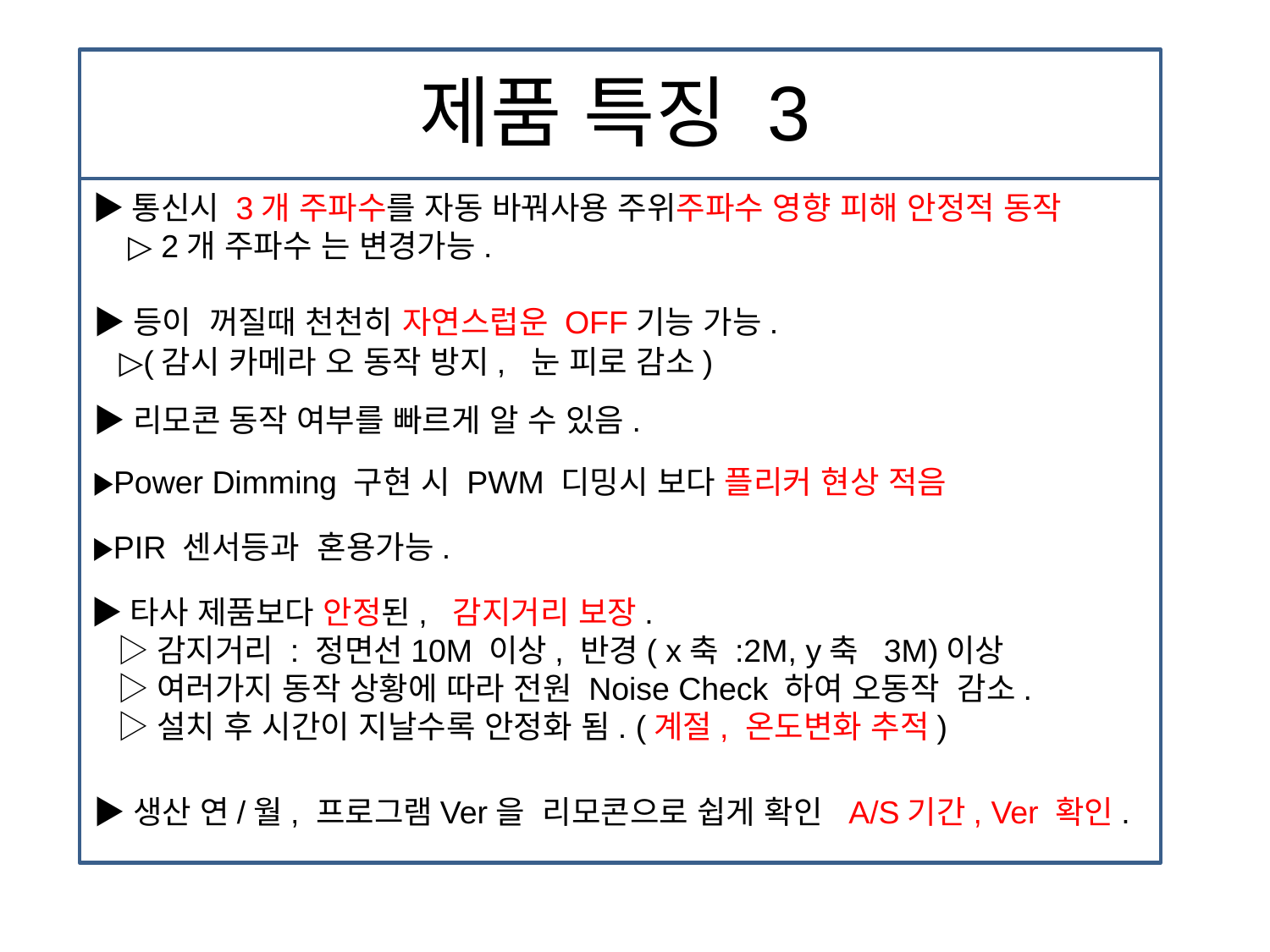

# 제품 특징 3

▶통신시 3개 주파수를 자동 바꿔사용 주위주파수 영향 피해 안정적 동작
    ▷ 2개 주파수 는 변경가능.
▶등이  꺼질때 천천히 자연스럽운 OFF기능 가능.
   ▷(감시 카메라 오 동작 방지,  눈 피로 감소)
▶리모콘 동작 여부를 빠르게 알 수 있음.
▶Power Dimming 구현 시 PWM 디밍시 보다 플리커 현상 적음
▶PIR 센서등과  혼용가능.
▶타사 제품보다 안정된,  감지거리 보장.
   ▷감지거리 : 정면선10M 이상, 반경( x축 :2M, y축  3M)이상
   ▷여러가지 동작 상황에 따라 전원 Noise Check 하여 오동작  감소.
   ▷설치 후 시간이 지날수록 안정화 됨. (계절, 온도변화 추적)
▶생산 연/월, 프로그램Ver을  리모콘으로 쉽게 확인  A/S기간, Ver 확인.